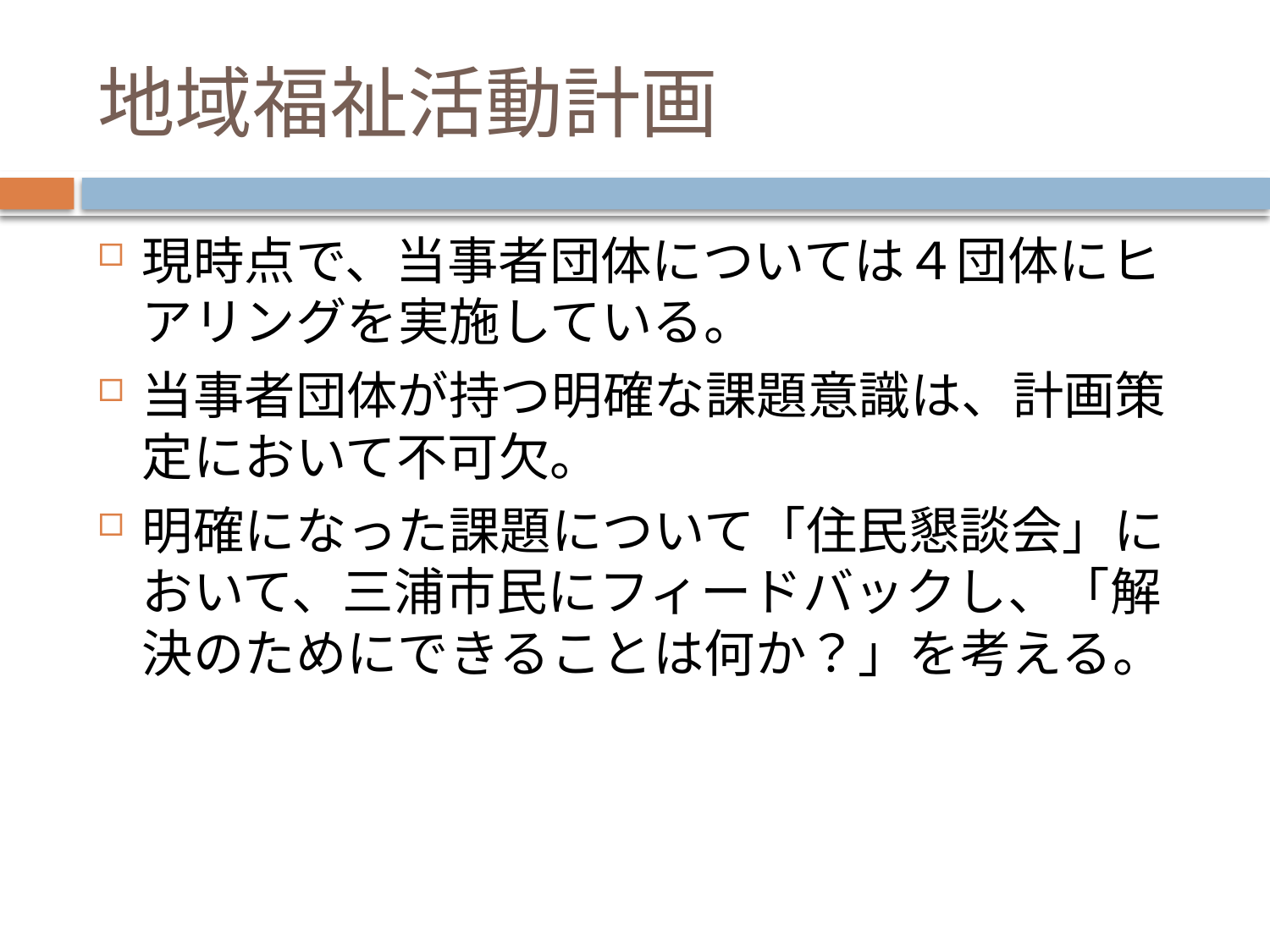

# 地域福祉活動計画
現時点で、当事者団体については４団体にヒアリングを実施している。
当事者団体が持つ明確な課題意識は、計画策定において不可欠。
明確になった課題について「住民懇談会」において、三浦市民にフィードバックし、「解決のためにできることは何か？」を考える。